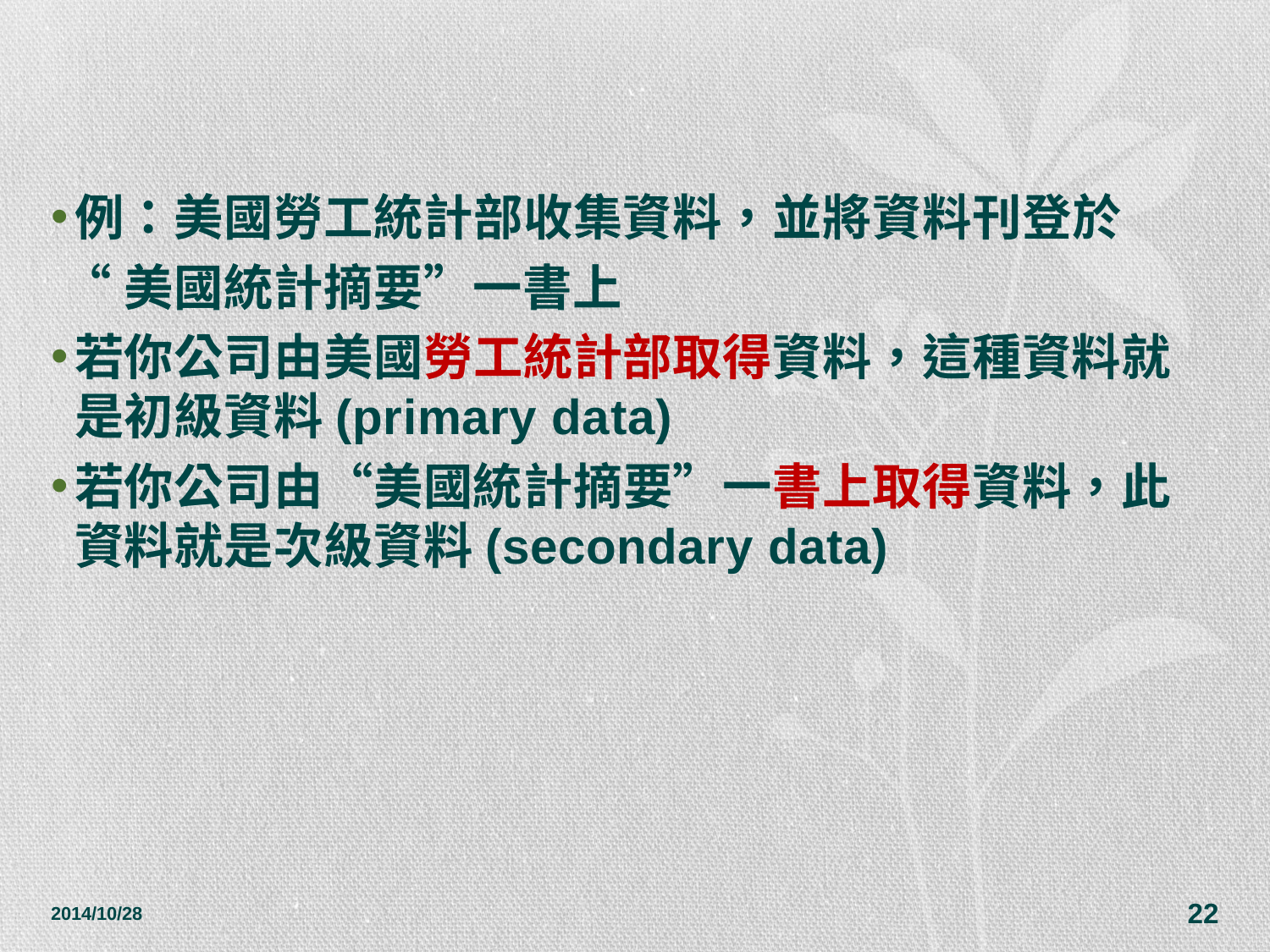

#
例：美國勞工統計部收集資料，並將資料刊登於
 “美國統計摘要”一書上
若你公司由美國勞工統計部取得資料，這種資料就是初級資料(primary data)
若你公司由“美國統計摘要”一書上取得資料，此資料就是次級資料(secondary data)
2014/10/28
22